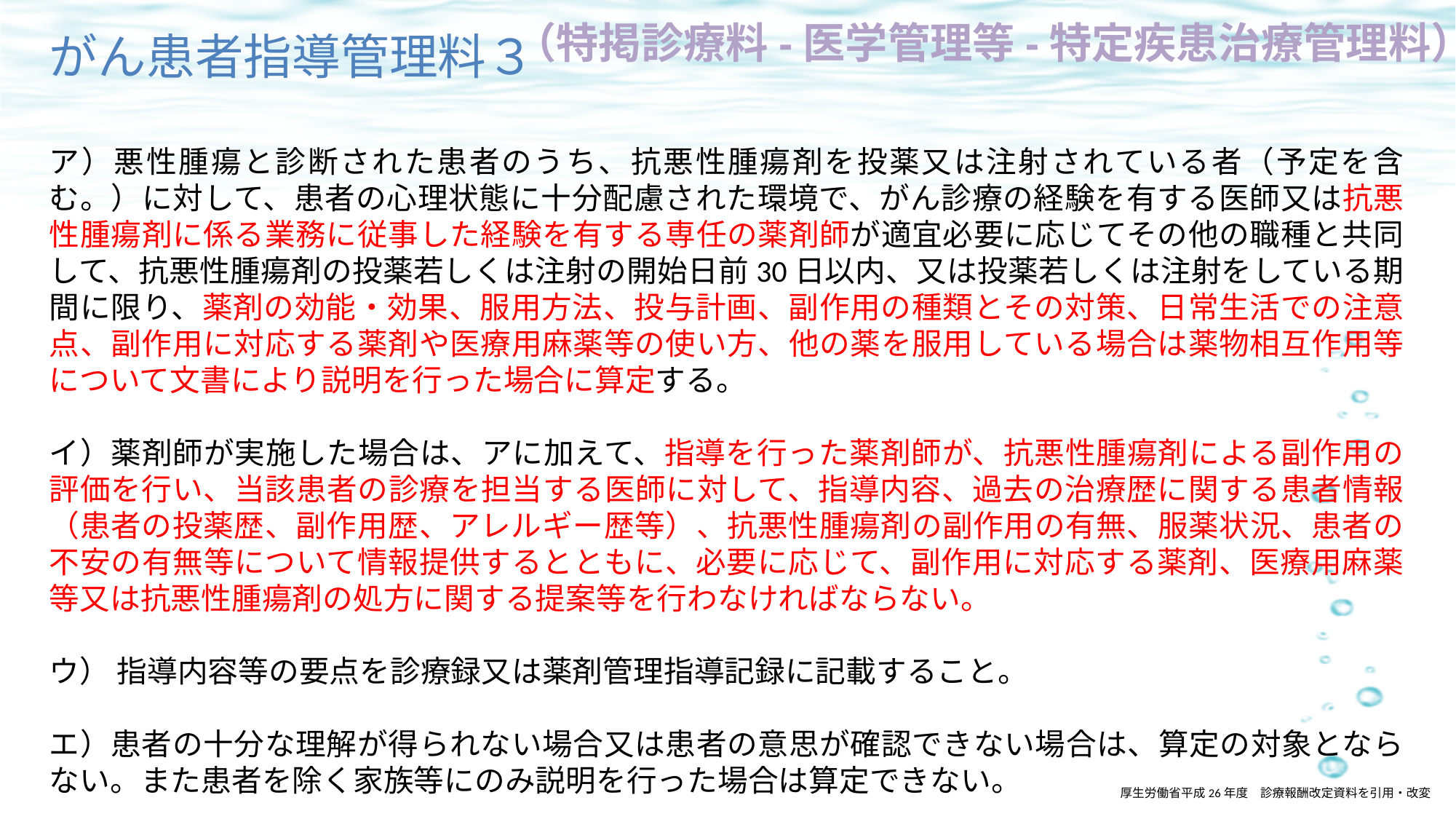

（特掲診療料-医学管理等-特定疾患治療管理料）
がん患者指導管理料３

ア）悪性腫瘍と診断された患者のうち、抗悪性腫瘍剤を投薬又は注射されている者（予定を含む。）に対して、患者の心理状態に十分配慮された環境で、がん診療の経験を有する医師又は抗悪性腫瘍剤に係る業務に従事した経験を有する専任の薬剤師が適宜必要に応じてその他の職種と共同して、抗悪性腫瘍剤の投薬若しくは注射の開始日前30日以内、又は投薬若しくは注射をしている期間に限り、薬剤の効能・効果、服用方法、投与計画、副作用の種類とその対策、日常生活での注意点、副作用に対応する薬剤や医療用麻薬等の使い方、他の薬を服用している場合は薬物相互作用等について文書により説明を行った場合に算定する。

イ）薬剤師が実施した場合は、アに加えて、指導を行った薬剤師が、抗悪性腫瘍剤による副作用の評価を行い、当該患者の診療を担当する医師に対して、指導内容、過去の治療歴に関する患者情報（患者の投薬歴、副作用歴、アレルギー歴等）、抗悪性腫瘍剤の副作用の有無、服薬状況、患者の不安の有無等について情報提供するとともに、必要に応じて、副作用に対応する薬剤、医療用麻薬等又は抗悪性腫瘍剤の処方に関する提案等を行わなければならない。

ウ） 指導内容等の要点を診療録又は薬剤管理指導記録に記載すること。

エ）患者の十分な理解が得られない場合又は患者の意思が確認できない場合は、算定の対象とならない。また患者を除く家族等にのみ説明を行った場合は算定できない。

厚生労働省平成26年度　診療報酬改定資料を引用・改変